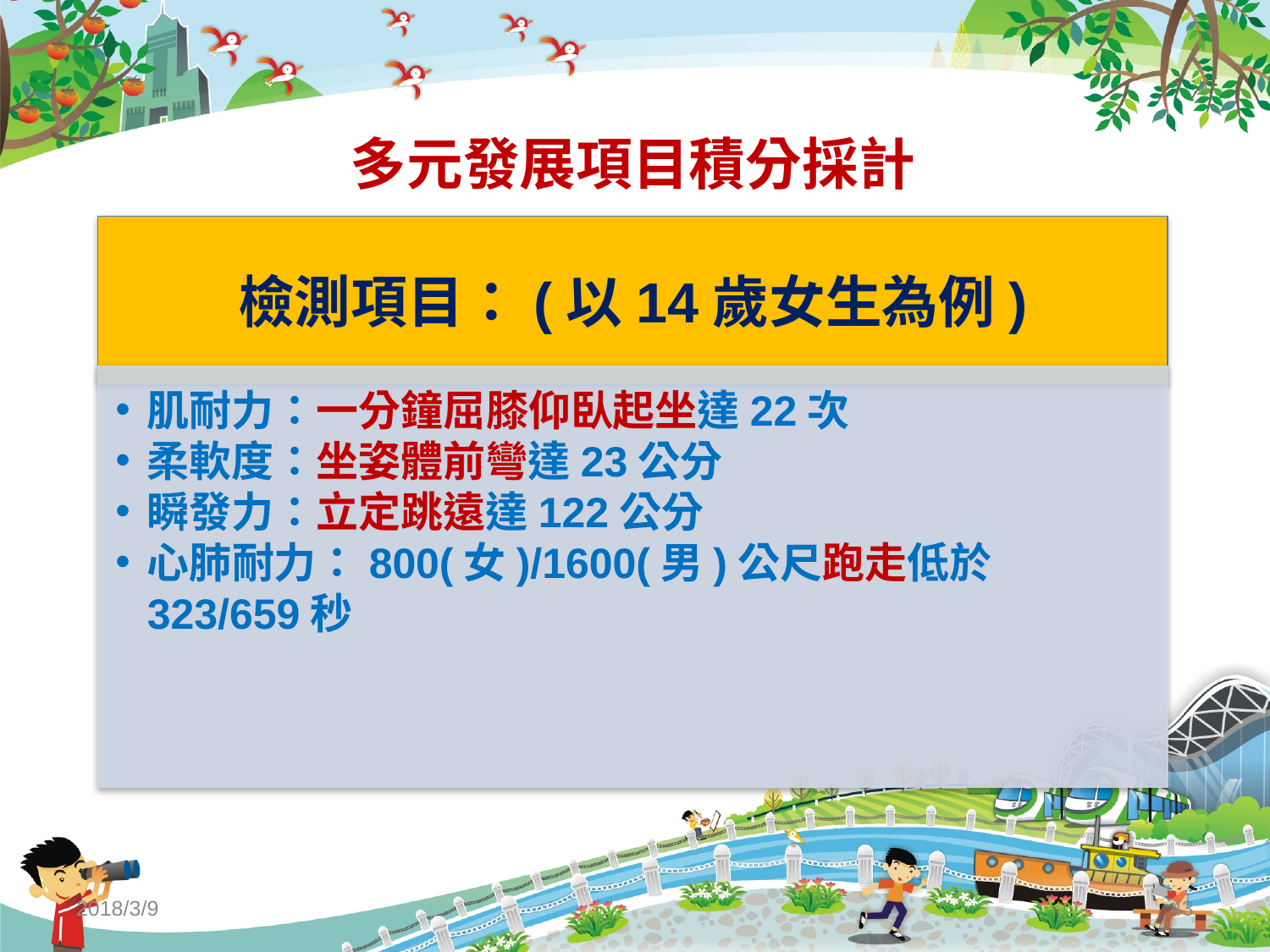

# 多元發展項目積分採計
檢測項目：(以14歲女生為例)
肌耐力：一分鐘屈膝仰臥起坐達22次
柔軟度：坐姿體前彎達23公分
瞬發力：立定跳遠達122公分
心肺耐力：800(女)/1600(男)公尺跑走低於323/659秒
2018/3/9
43